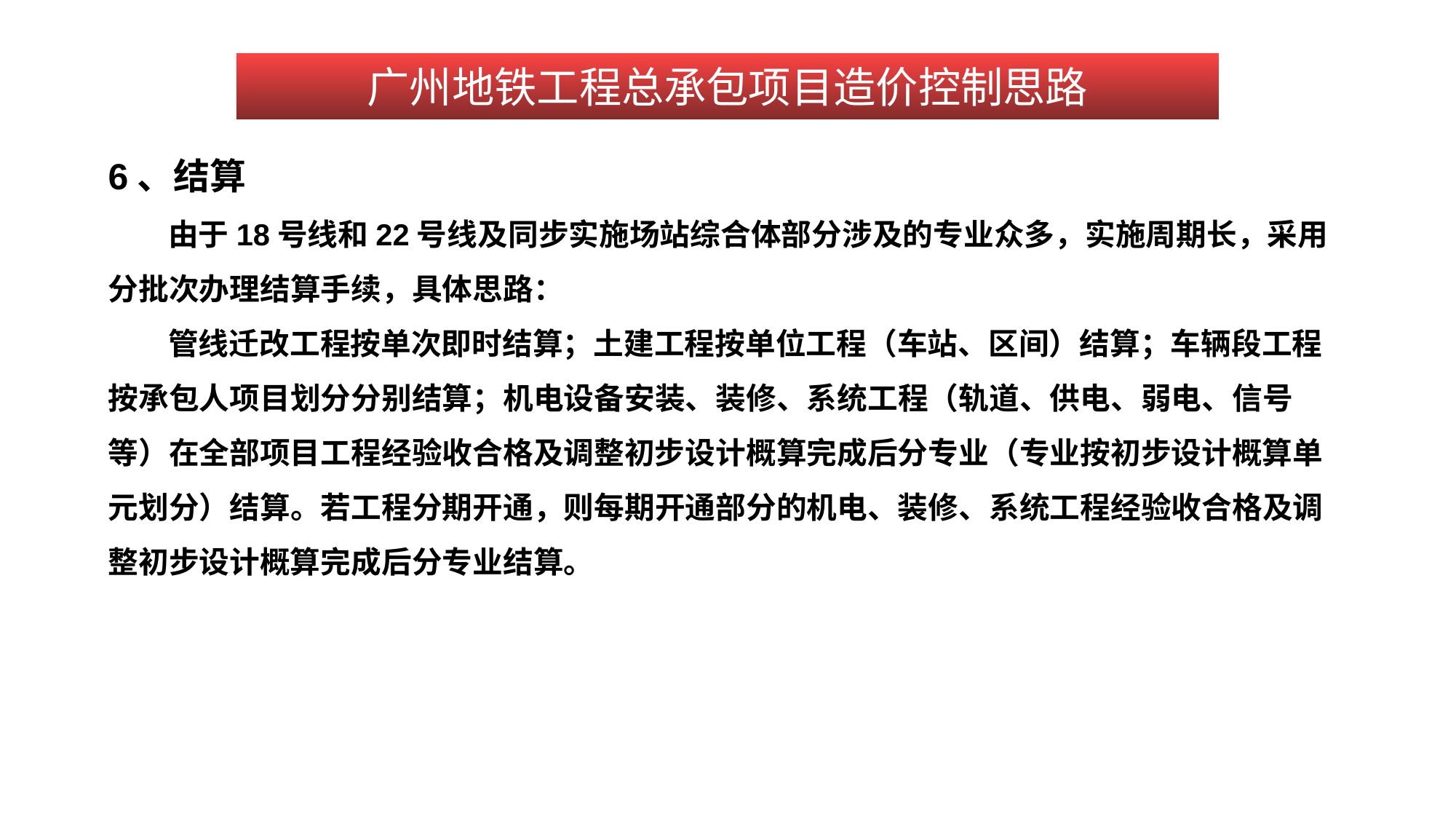

广州地铁工程总承包项目造价控制思路
6、结算
由于18号线和22号线及同步实施场站综合体部分涉及的专业众多，实施周期长，采用分批次办理结算手续，具体思路：
管线迁改工程按单次即时结算；土建工程按单位工程（车站、区间）结算；车辆段工程按承包人项目划分分别结算；机电设备安装、装修、系统工程（轨道、供电、弱电、信号等）在全部项目工程经验收合格及调整初步设计概算完成后分专业（专业按初步设计概算单元划分）结算。若工程分期开通，则每期开通部分的机电、装修、系统工程经验收合格及调整初步设计概算完成后分专业结算。